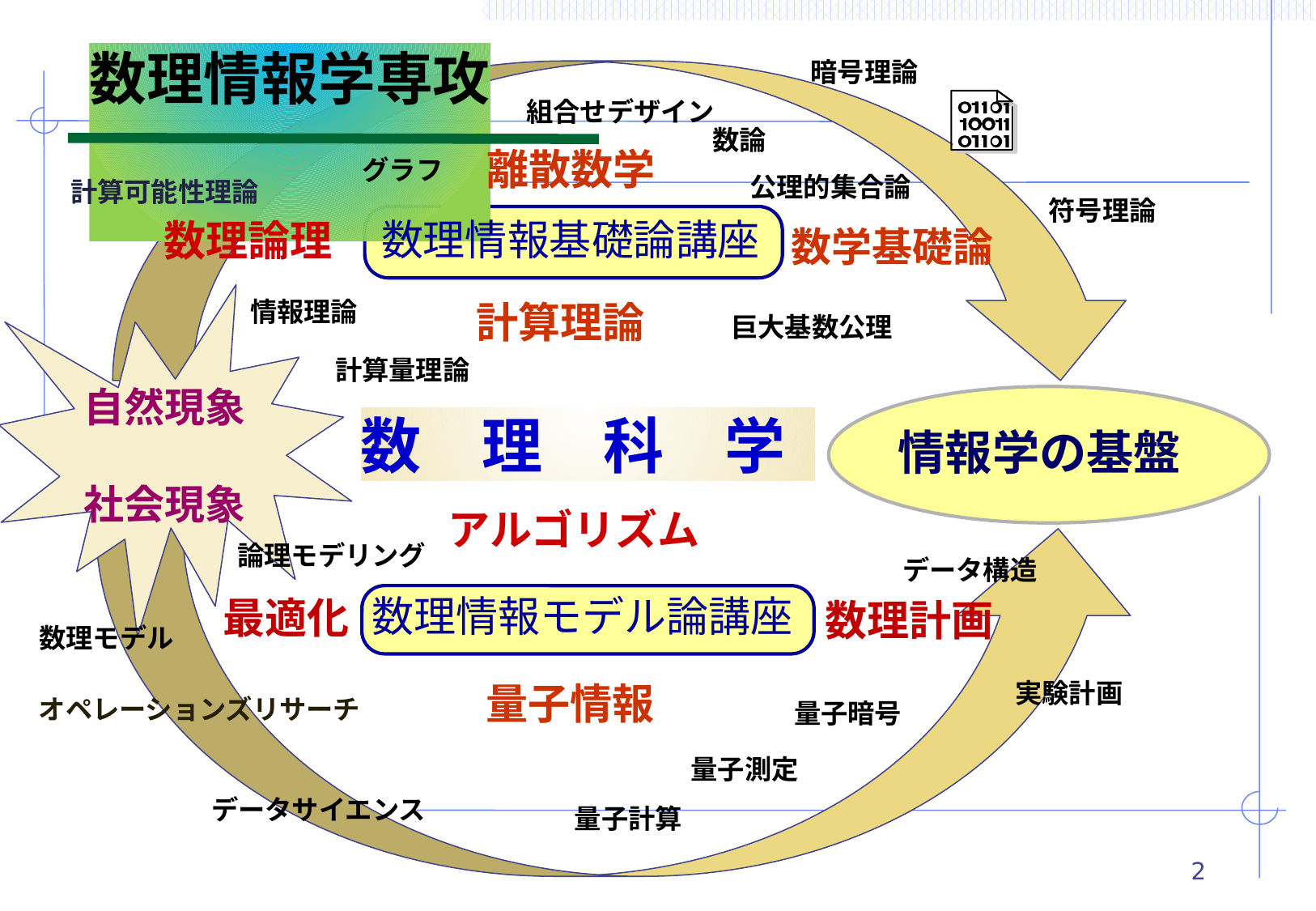

数理情報学専攻

暗号理論

組合せデザイン
数論

離散数学
グラフ
公理的集合論
計算可能性理論
符号理論

数理情報基礎論講座
数理論理
数学基礎論

情報理論
計算理論
巨大基数公理
計算量理論
自然現象

社会現象

数　理　科　学
情報学の基盤
アルゴリズム

論理モデリング
データ構造

数理情報モデル論講座
最適化
数理計画
数理モデル
実験計画
量子情報
オペレーションズリサーチ

量子暗号
量子測定
データサイエンス
量子計算
2